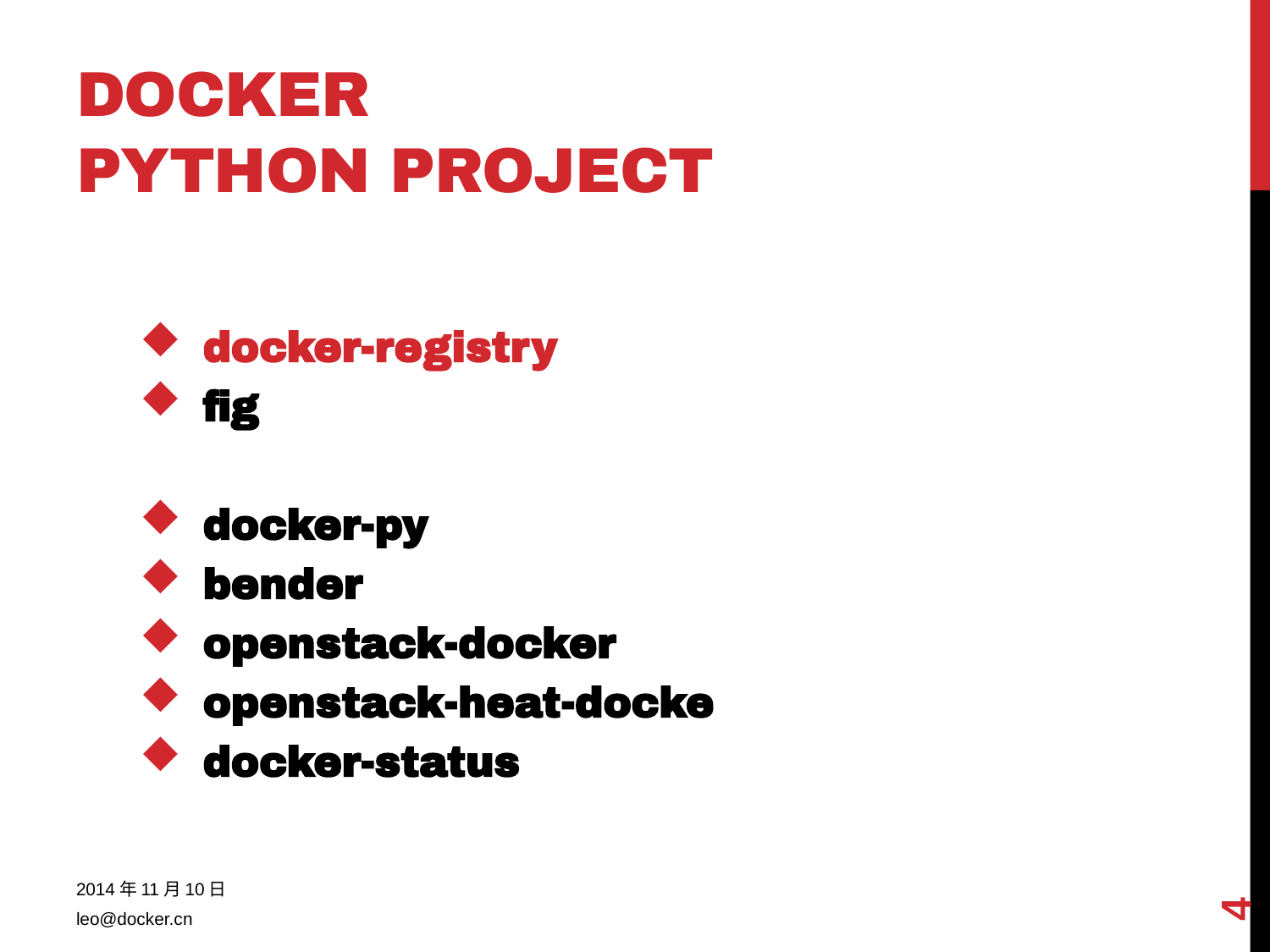

# Docker Python project

docker-registry
fig

docker-py
bender
openstack-docker
openstack-heat-docke
docker-status
4
2014年11月10日
leo@docker.cn